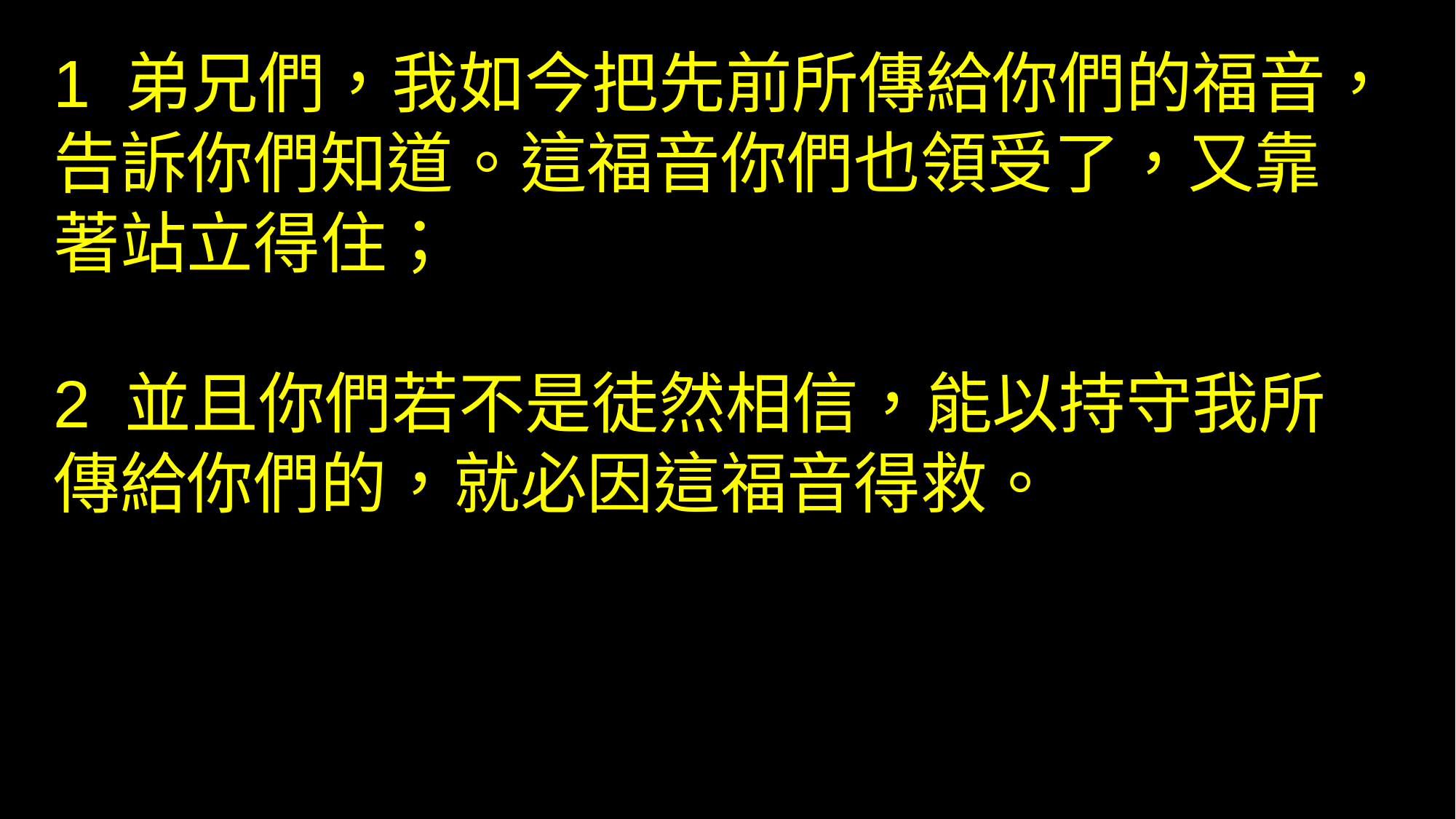

1 弟兄們，我如今把先前所傳給你們的福音，告訴你們知道。這福音你們也領受了，又靠著站立得住；

2 並且你們若不是徒然相信，能以持守我所傳給你們的，就必因這福音得救。